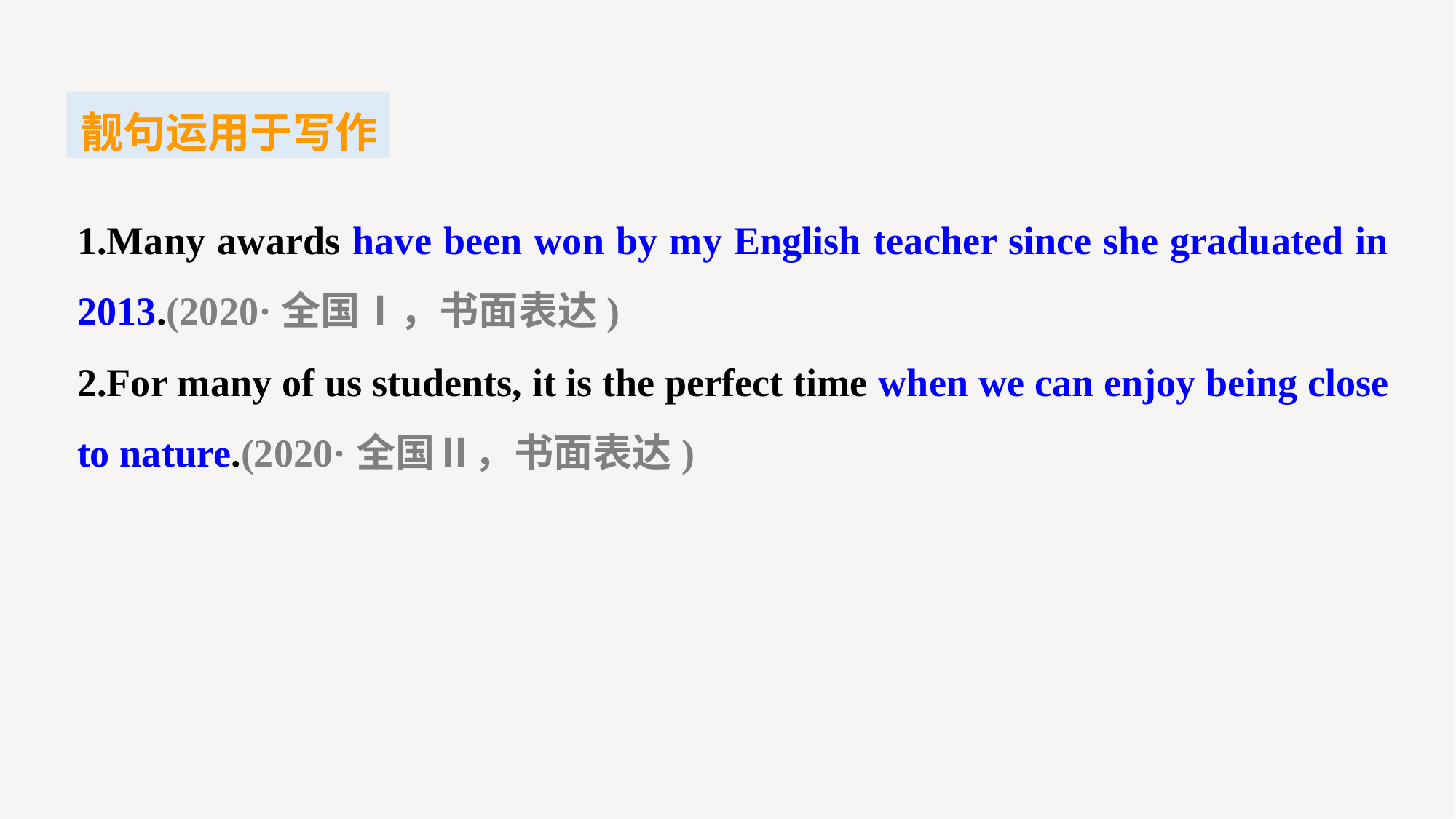

靓句运用于写作
1.Many awards have been won by my English teacher since she graduated in 2013.(2020·全国Ⅰ，书面表达)
2.For many of us students, it is the perfect time when we can enjoy being close to nature.(2020·全国Ⅱ，书面表达)